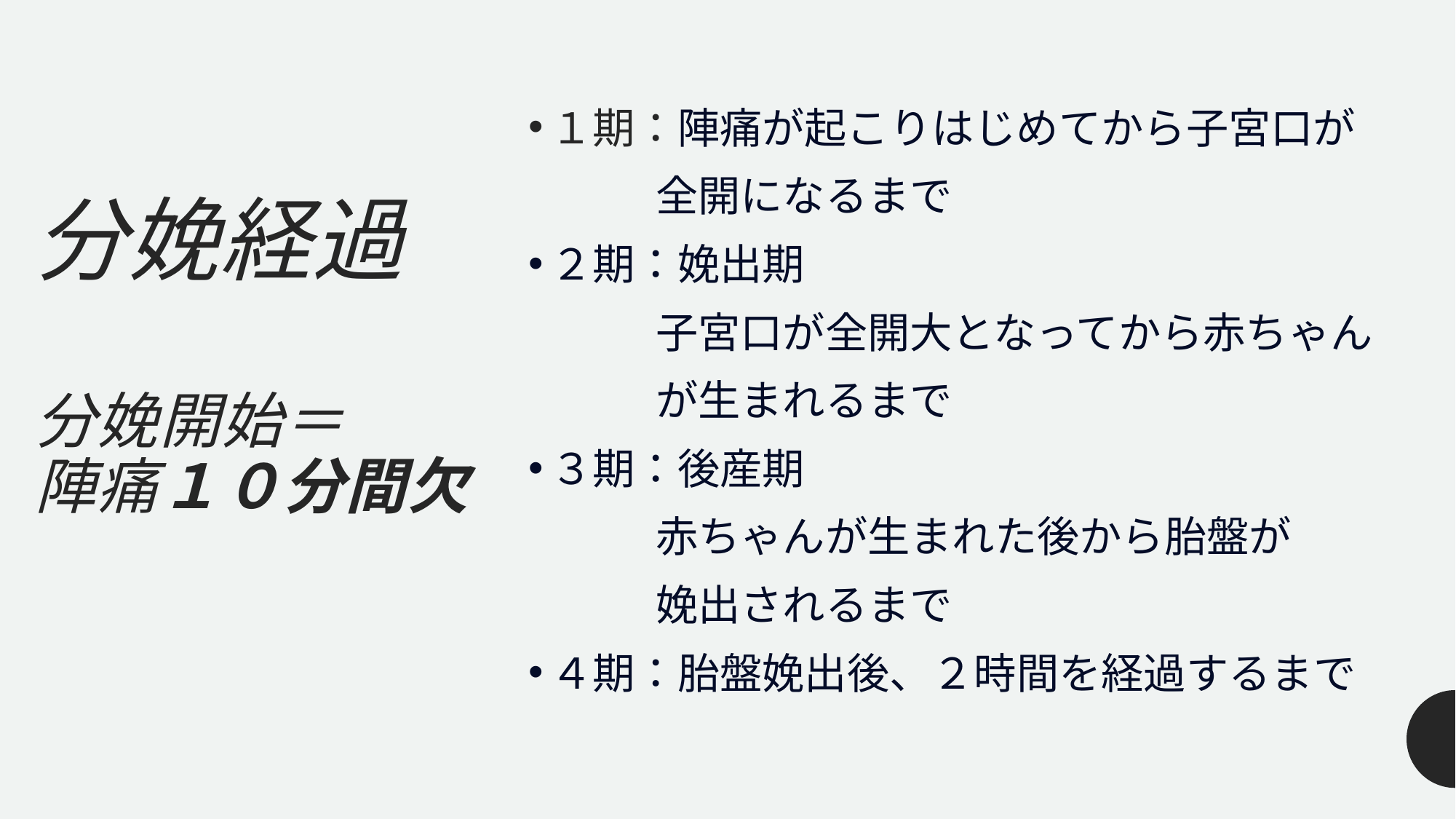

# 分娩経過 分娩開始＝ 陣痛１０分間欠
１期：陣痛が起こりはじめてから子宮口が
　　　全開になるまで
２期：娩出期
　　　子宮口が全開大となってから赤ちゃん
　　　が生まれるまで
３期：後産期
　　　赤ちゃんが生まれた後から胎盤が
　　　娩出されるまで
４期：胎盤娩出後、２時間を経過するまで